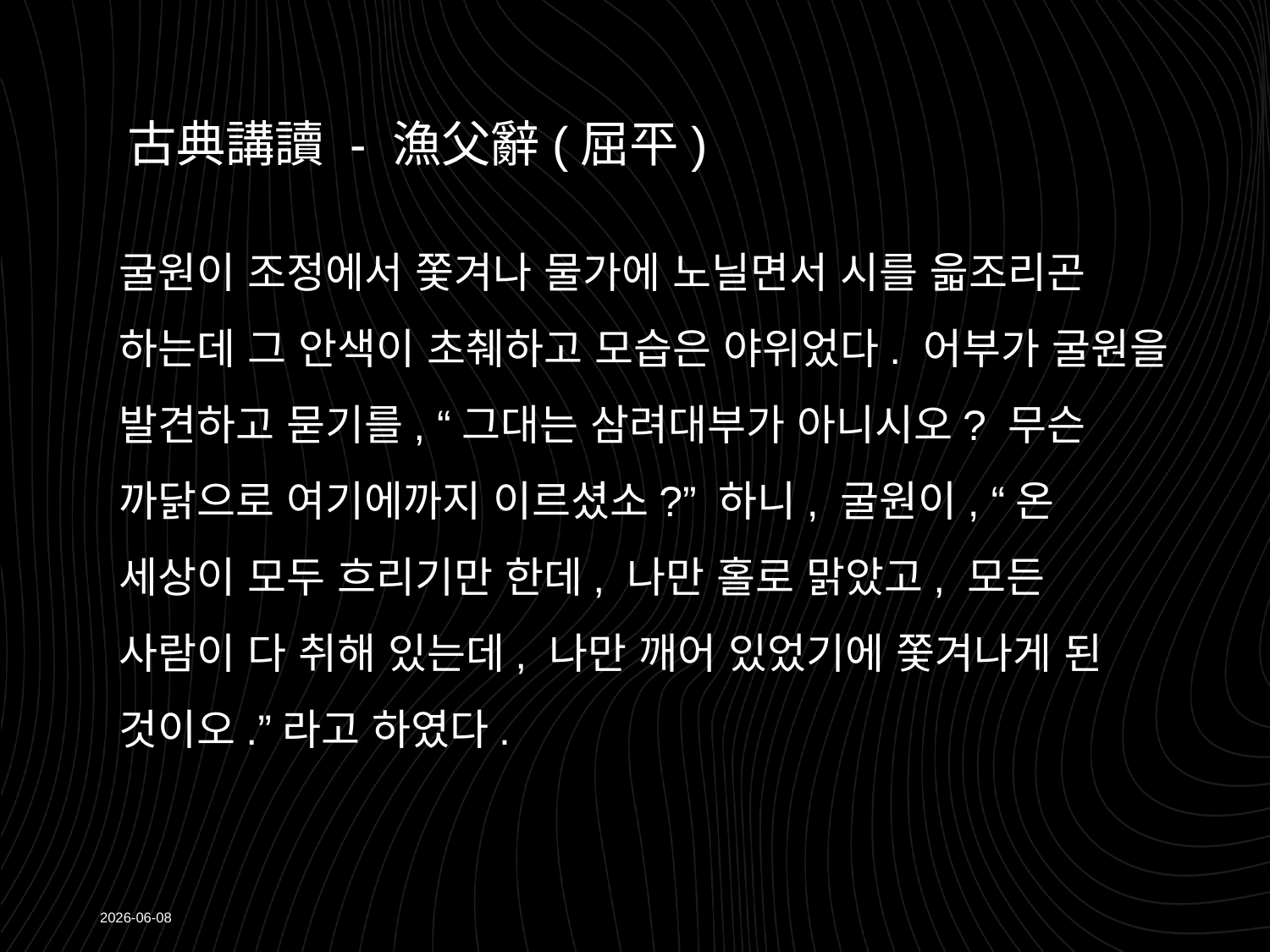

古典講讀 - 漁父辭(屈平)
굴원이 조정에서 쫓겨나 물가에 노닐면서 시를 읇조리곤 하는데 그 안색이 초췌하고 모습은 야위었다. 어부가 굴원을 발견하고 묻기를, “그대는 삼려대부가 아니시오? 무슨 까닭으로 여기에까지 이르셨소?” 하니, 굴원이, “온 세상이 모두 흐리기만 한데, 나만 홀로 맑았고, 모든 사람이 다 취해 있는데, 나만 깨어 있었기에 쫓겨나게 된 것이오.”라고 하였다.
2026-06-08